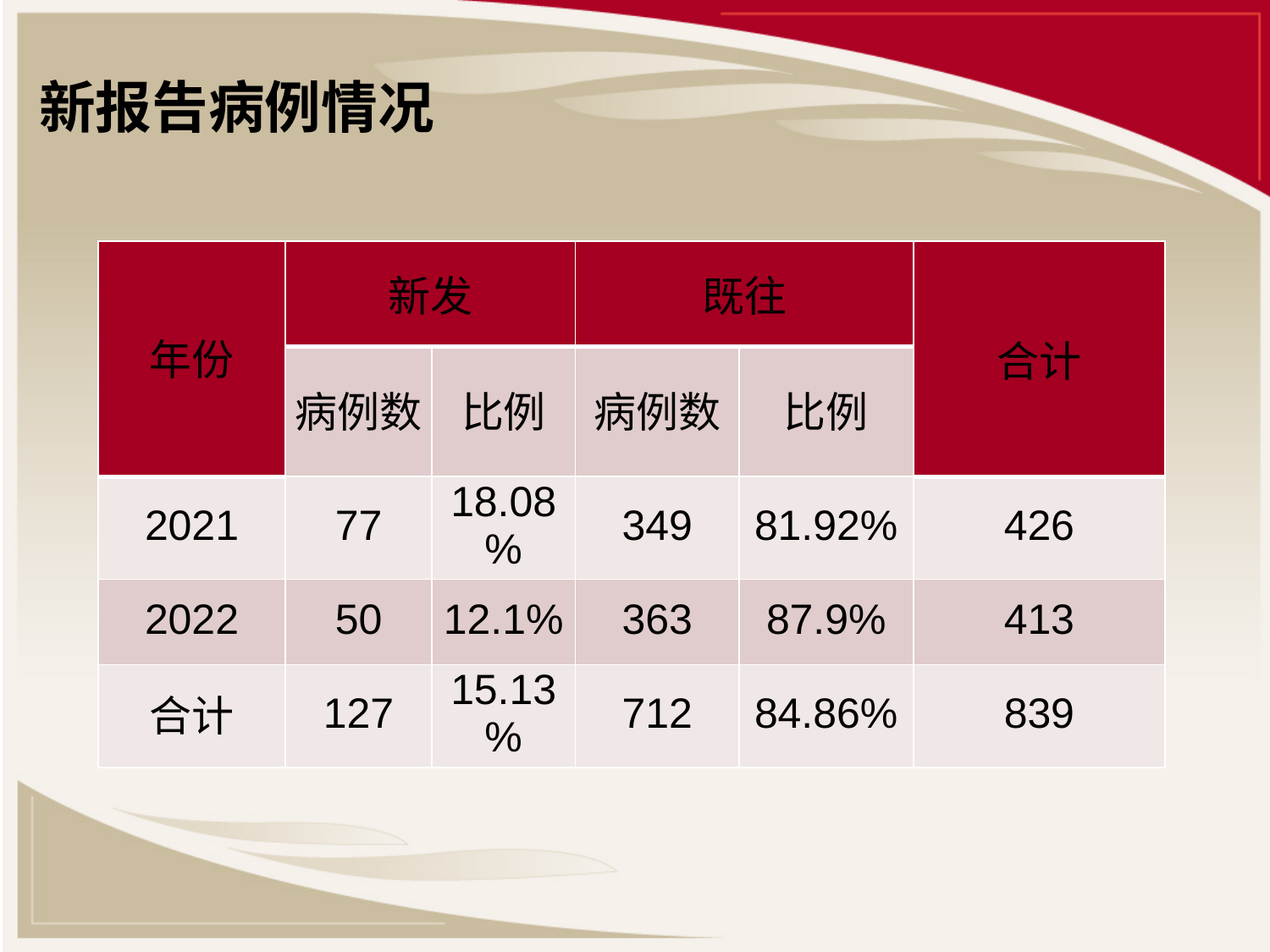

新报告病例情况
| 年份 | 新发 |  | 既往 |  | 合计 |
| --- | --- | --- | --- | --- | --- |
|  | 病例数 | 比例 | 病例数 | 比例 |  |
| 2021 | 77 | 18.08% | 349 | 81.92% | 426 |
| 2022 | 50 | 12.1% | 363 | 87.9% | 413 |
| 合计 | 127 | 15.13% | 712 | 84.86% | 839 |